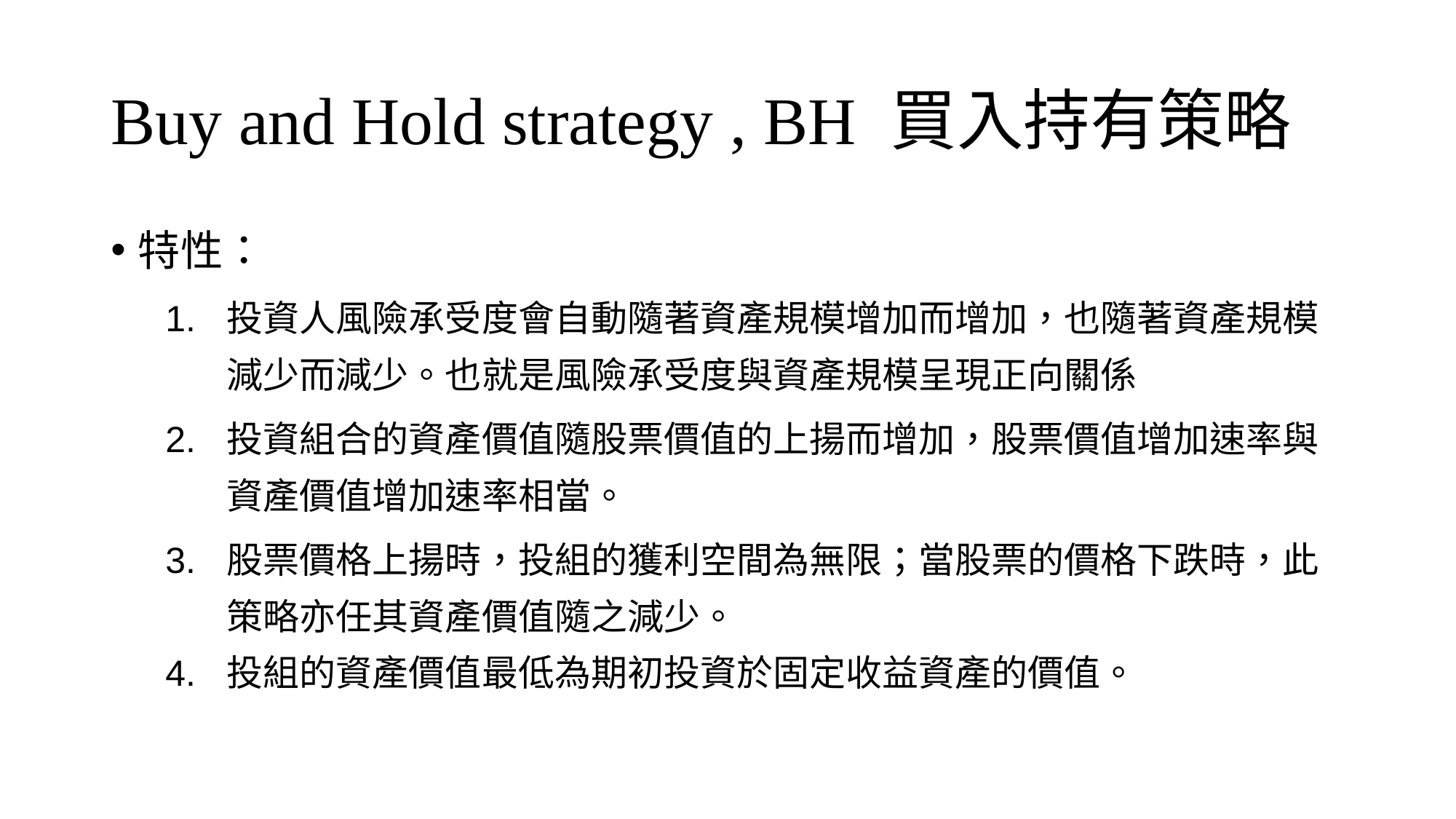

# Buy and Hold strategy , BH 買入持有策略
特性：
投資人風險承受度會自動隨著資產規模增加而增加，也隨著資產規模減少而減少。也就是風險承受度與資產規模呈現正向關係
投資組合的資產價值隨股票價值的上揚而增加，股票價值增加速率與資產價值增加速率相當。
股票價格上揚時，投組的獲利空間為無限；當股票的價格下跌時，此策略亦任其資產價值隨之減少。
投組的資產價值最低為期初投資於固定收益資產的價值。